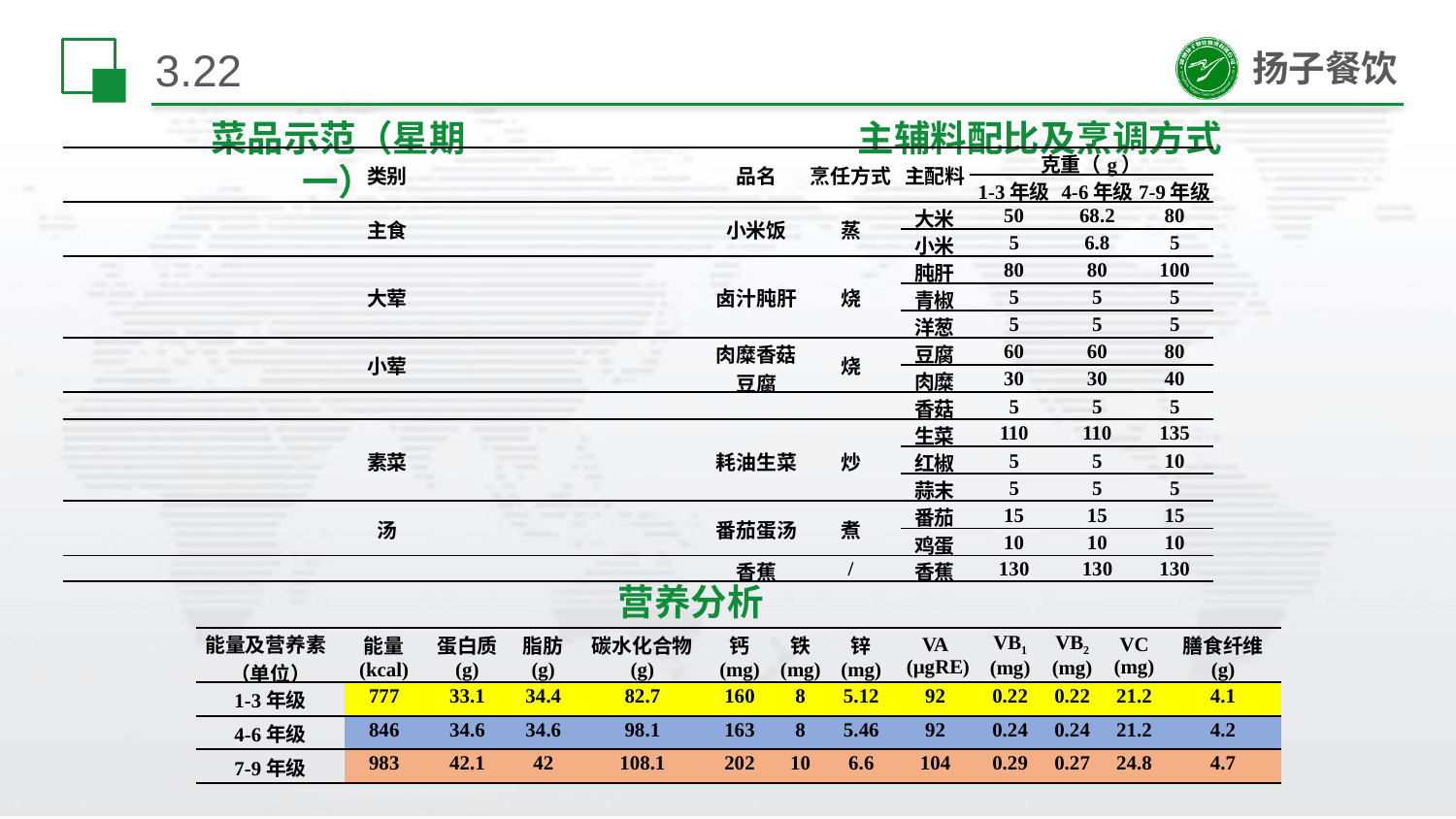

# 3.22
菜品示范（星期一）
主辅料配比及烹调方式
| 类别 | 品名 | 烹任方式 | 主配料 | 克重（g） |  |  |
| --- | --- | --- | --- | --- | --- | --- |
|  |  |  |  | 1-3年级 | 4-6年级 | 7-9年级 |
| 主食 | 小米饭 | 蒸 | 大米 | 50 | 68.2 | 80 |
|  |  |  | 小米 | 5 | 6.8 | 5 |
| 大荤 | 卤汁肫肝 | 烧 | 肫肝 | 80 | 80 | 100 |
|  |  |  | 青椒 | 5 | 5 | 5 |
|  |  |  | 洋葱 | 5 | 5 | 5 |
| 小荤 | 肉糜香菇豆腐 | 烧 | 豆腐 | 60 | 60 | 80 |
|  |  |  | 肉糜 | 30 | 30 | 40 |
|  |  |  | 香菇 | 5 | 5 | 5 |
| 素菜 | 耗油生菜 | 炒 | 生菜 | 110 | 110 | 135 |
|  |  |  | 红椒 | 5 | 5 | 10 |
|  |  |  | 蒜末 | 5 | 5 | 5 |
| 汤 | 番茄蛋汤 | 煮 | 番茄 | 15 | 15 | 15 |
|  |  |  | 鸡蛋 | 10 | 10 | 10 |
|  | 香蕉 | / | 香蕉 | 130 | 130 | 130 |
营养分析
| 能量及营养素 （单位） | 能量 (kcal) | 蛋白质 (g) | 脂肪 (g) | 碳水化合物 (g) | 钙 (mg) | 铁 (mg) | 锌 (mg) | VA (µgRE) | VB1 (mg) | VB2 (mg) | VC (mg) | 膳食纤维 (g) |
| --- | --- | --- | --- | --- | --- | --- | --- | --- | --- | --- | --- | --- |
| 1-3年级 | 777 | 33.1 | 34.4 | 82.7 | 160 | 8 | 5.12 | 92 | 0.22 | 0.22 | 21.2 | 4.1 |
| 4-6年级 | 846 | 34.6 | 34.6 | 98.1 | 163 | 8 | 5.46 | 92 | 0.24 | 0.24 | 21.2 | 4.2 |
| 7-9年级 | 983 | 42.1 | 42 | 108.1 | 202 | 10 | 6.6 | 104 | 0.29 | 0.27 | 24.8 | 4.7 |